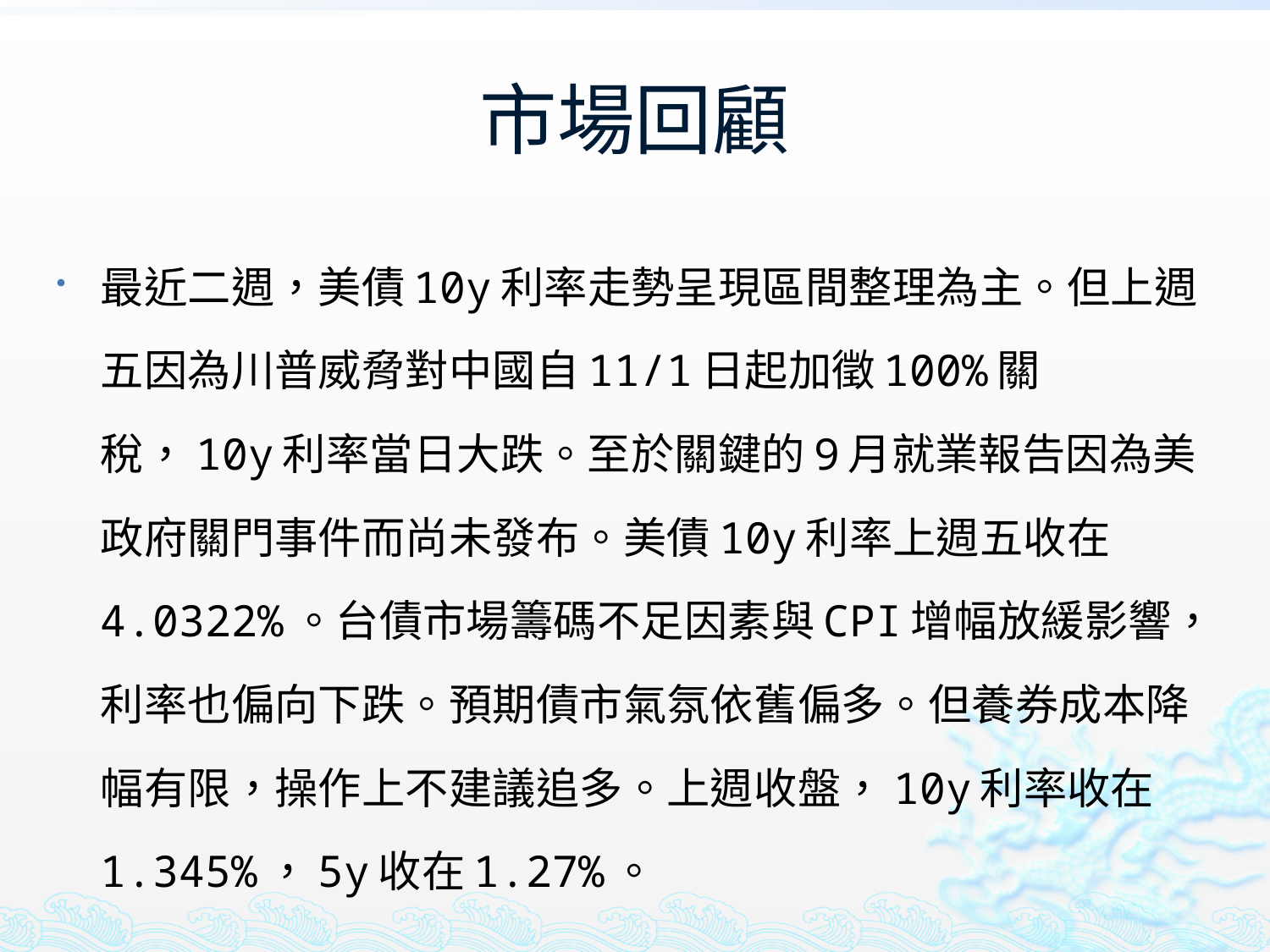

# 市場回顧
最近二週，美債10y利率走勢呈現區間整理為主。但上週五因為川普威脅對中國自11/1日起加徵100%關稅，10y利率當日大跌。至於關鍵的9月就業報告因為美政府關門事件而尚未發布。美債10y利率上週五收在4.0322%。台債市場籌碼不足因素與CPI增幅放緩影響，利率也偏向下跌。預期債市氣氛依舊偏多。但養券成本降幅有限，操作上不建議追多。上週收盤，10y利率收在1.345%，5y收在1.27%。